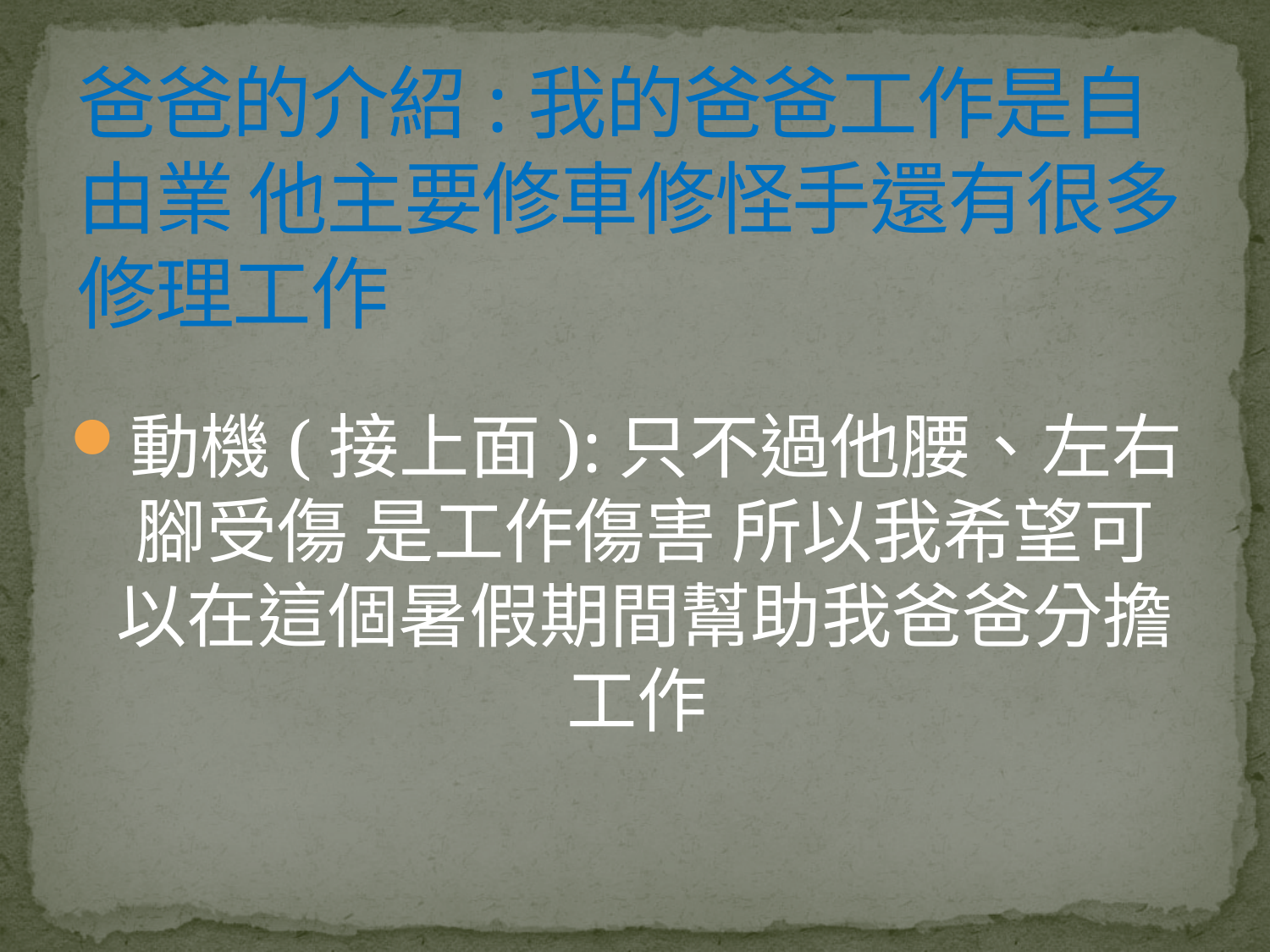

# 爸爸的介紹:我的爸爸工作是自由業 他主要修車修怪手還有很多修理工作
動機(接上面):只不過他腰、左右腳受傷 是工作傷害 所以我希望可以在這個暑假期間幫助我爸爸分擔工作